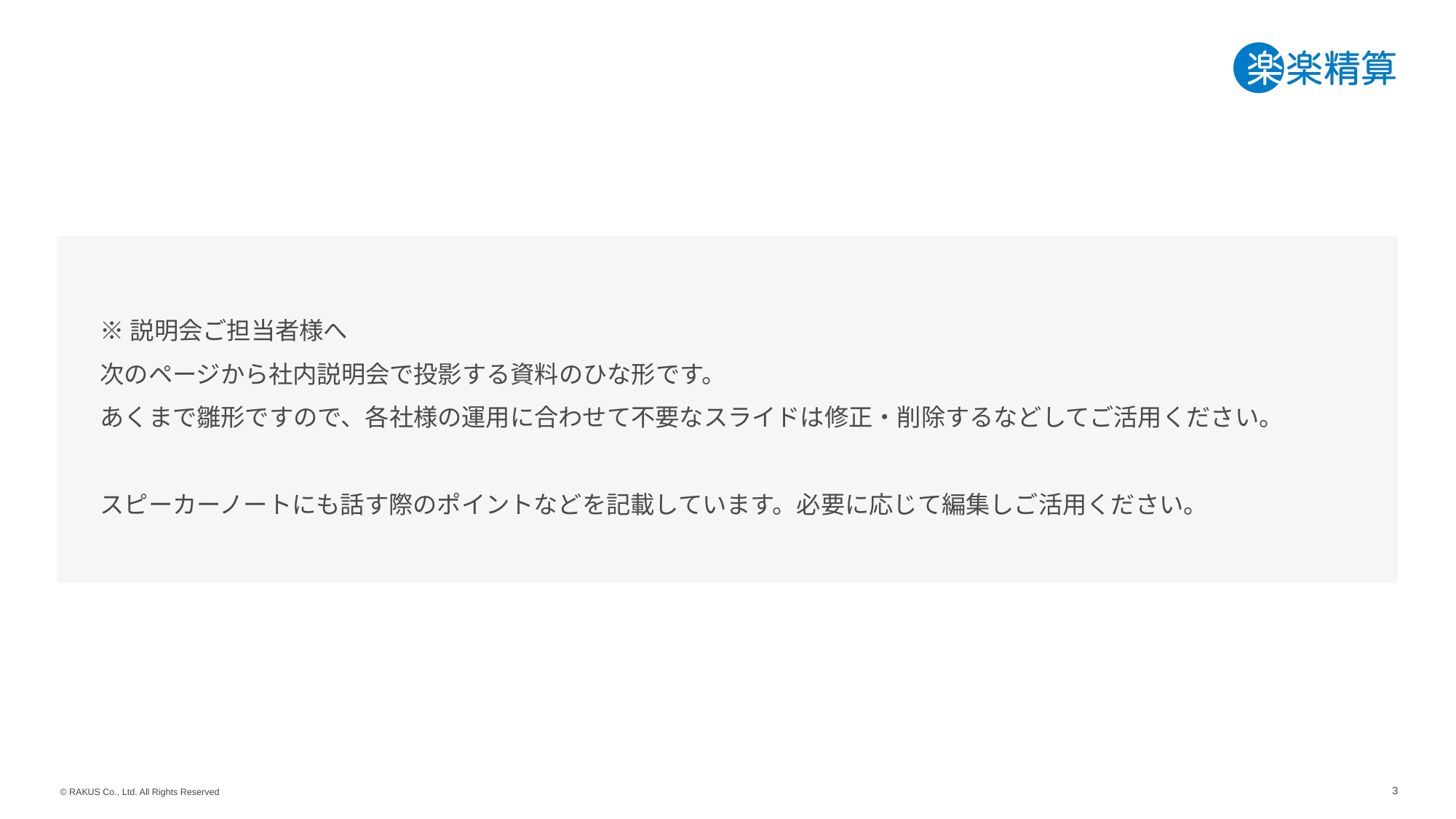

※説明会ご担当者様へ
次のページから社内説明会で投影する資料のひな形です。
あくまで雛形ですので、各社様の運用に合わせて不要なスライドは修正・削除するなどしてご活用ください。

スピーカーノートにも話す際のポイントなどを記載しています。必要に応じて編集しご活用ください。
3